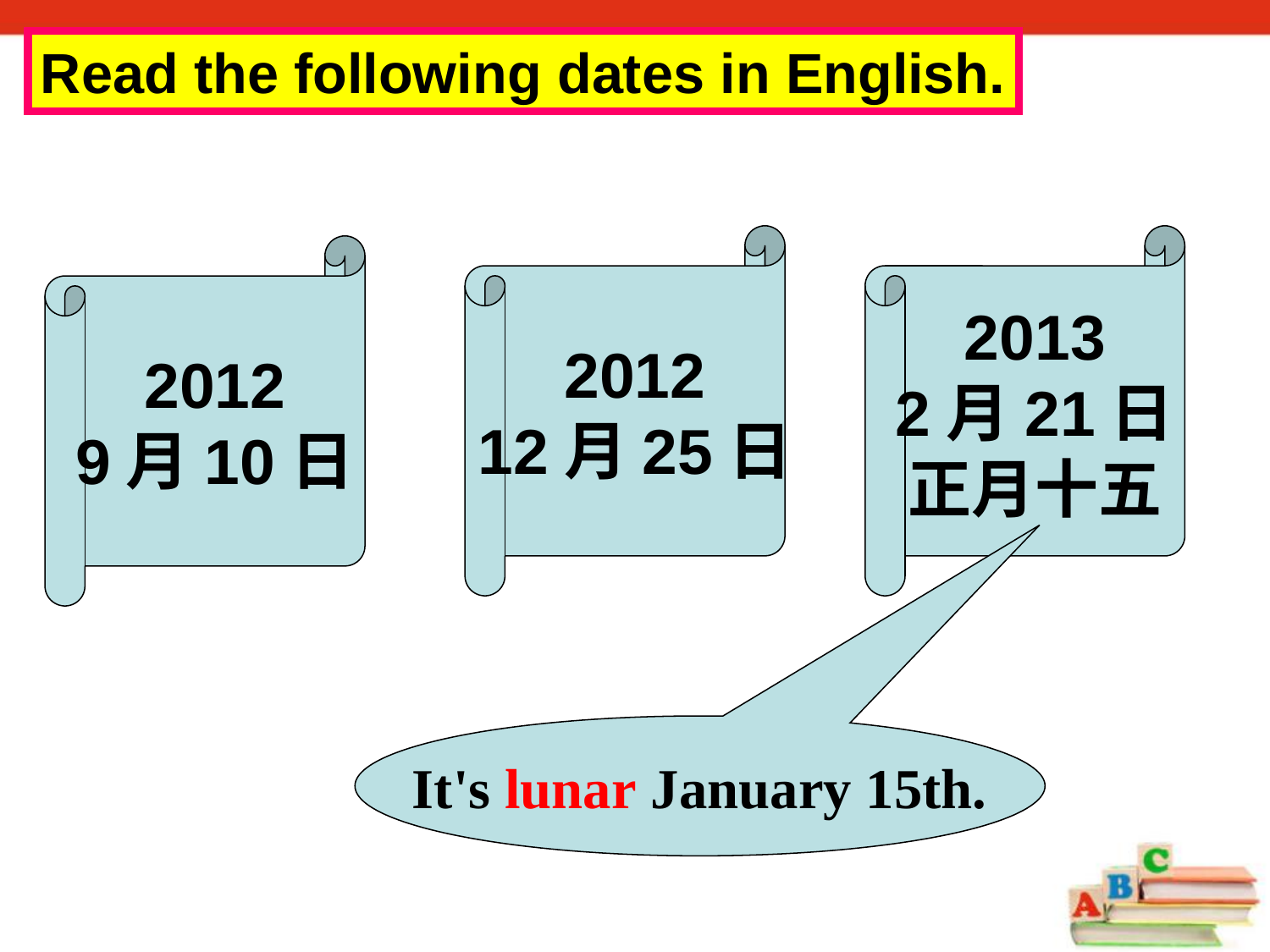

Read the following dates in English.
2012
12月25日
2013
2月21日
正月十五
2012
9月10日
It's lunar January 15th.